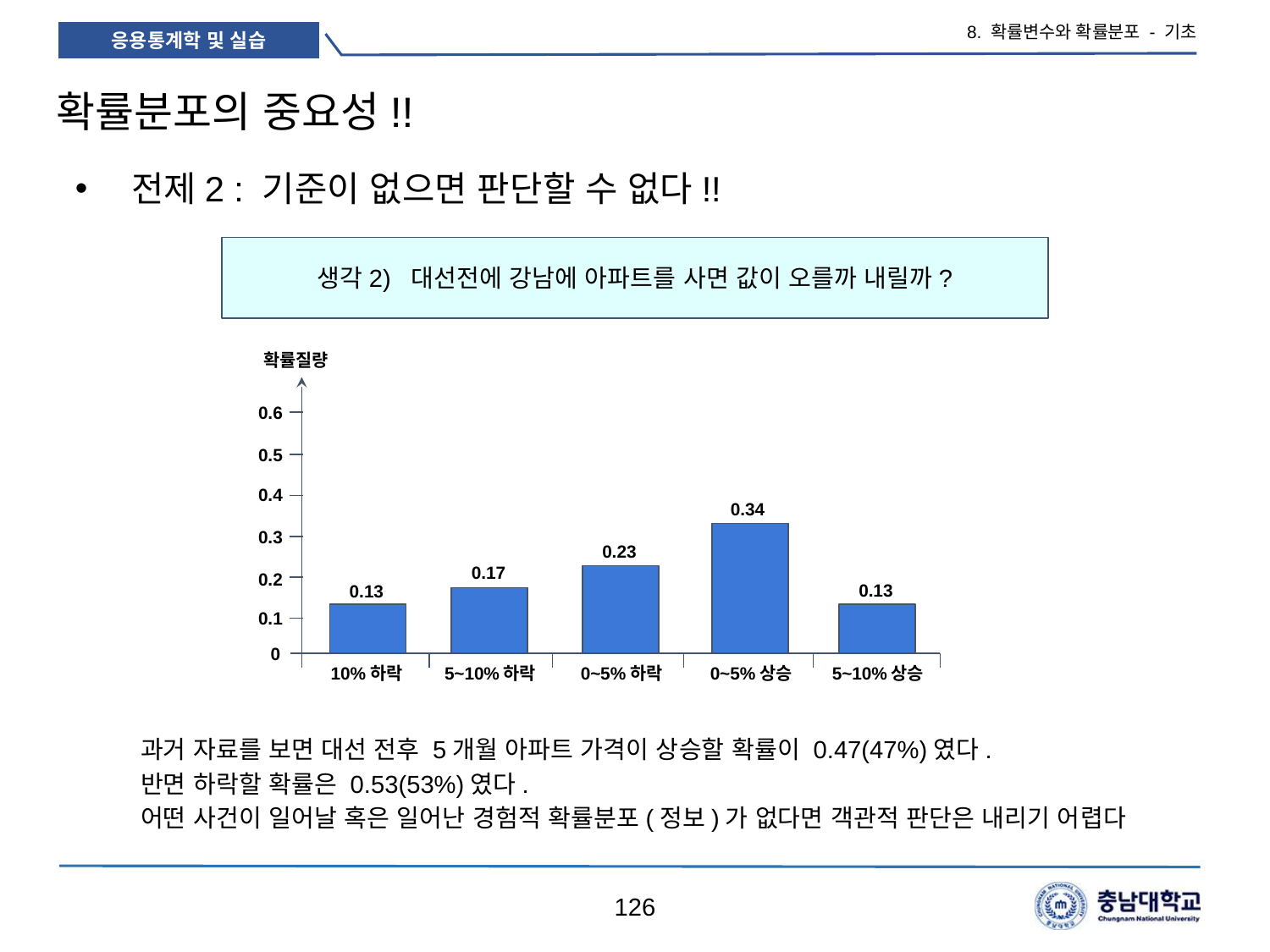

8. 확률변수와 확률분포 - 기초
# 확률분포의 중요성!!
전제2 : 기준이 없으면 판단할 수 없다!!
생각2)  대선전에 강남에 아파트를 사면 값이 오를까 내릴까?
확률질량
0.6
0.5
0.4
0.34

0.3
0.23
0.17

0.2
0.13
0.13

0.1

0
10%하락
5~10%하락
0~5%하락
0~5%상승
5~10%상승
과거 자료를 보면 대선 전후 5개월 아파트 가격이 상승할 확률이 0.47(47%)였다.
반면 하락할 확률은 0.53(53%)였다.
어떤 사건이 일어날 혹은 일어난 경험적 확률분포(정보)가 없다면 객관적 판단은 내리기 어렵다
126